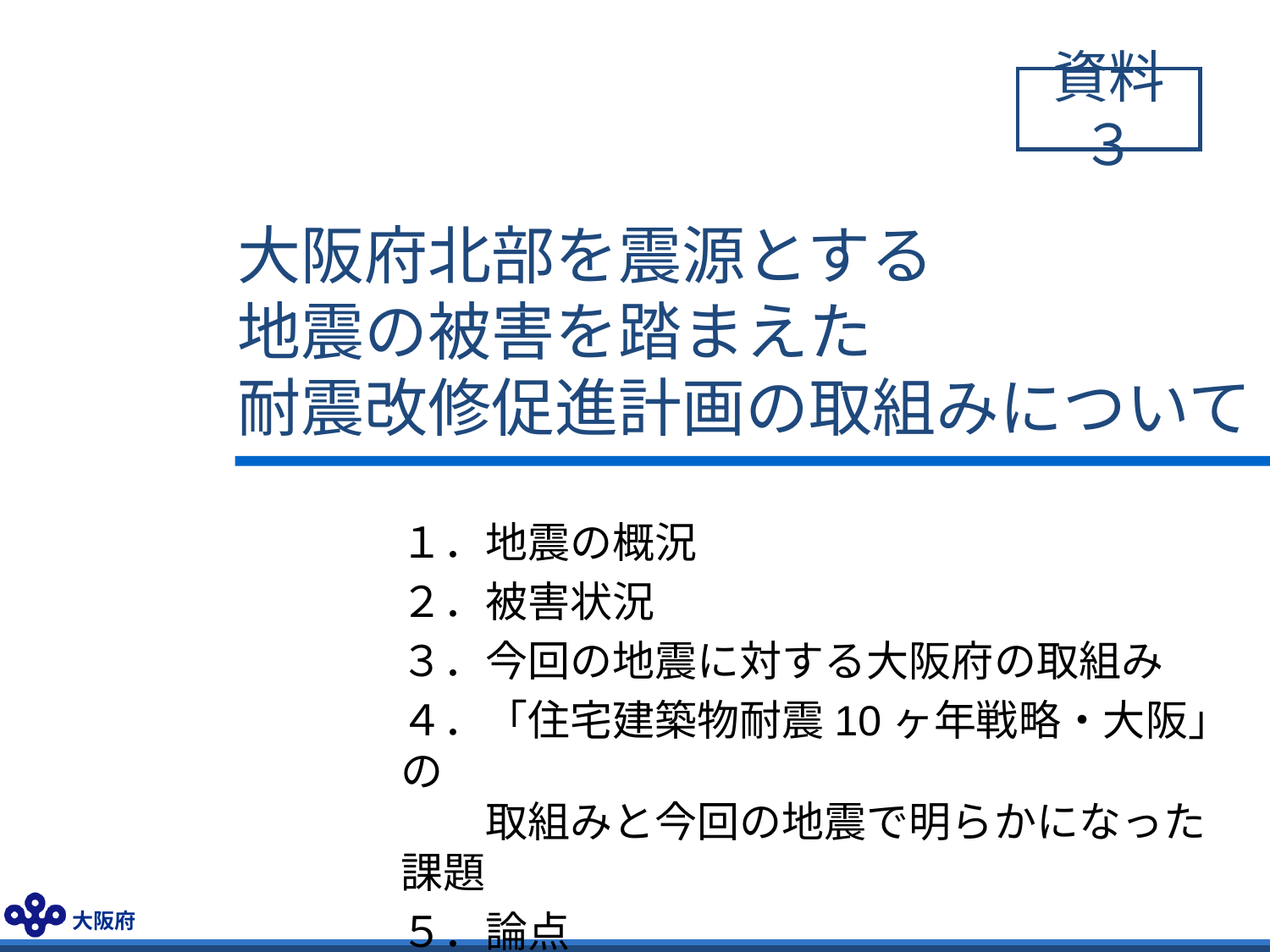

資料３
# 大阪府北部を震源とする 地震の被害を踏まえた 耐震改修促進計画の取組みについて
１．地震の概況
２．被害状況
３．今回の地震に対する大阪府の取組み
４．「住宅建築物耐震10ヶ年戦略・大阪」の
　　取組みと今回の地震で明らかになった課題
５．論点